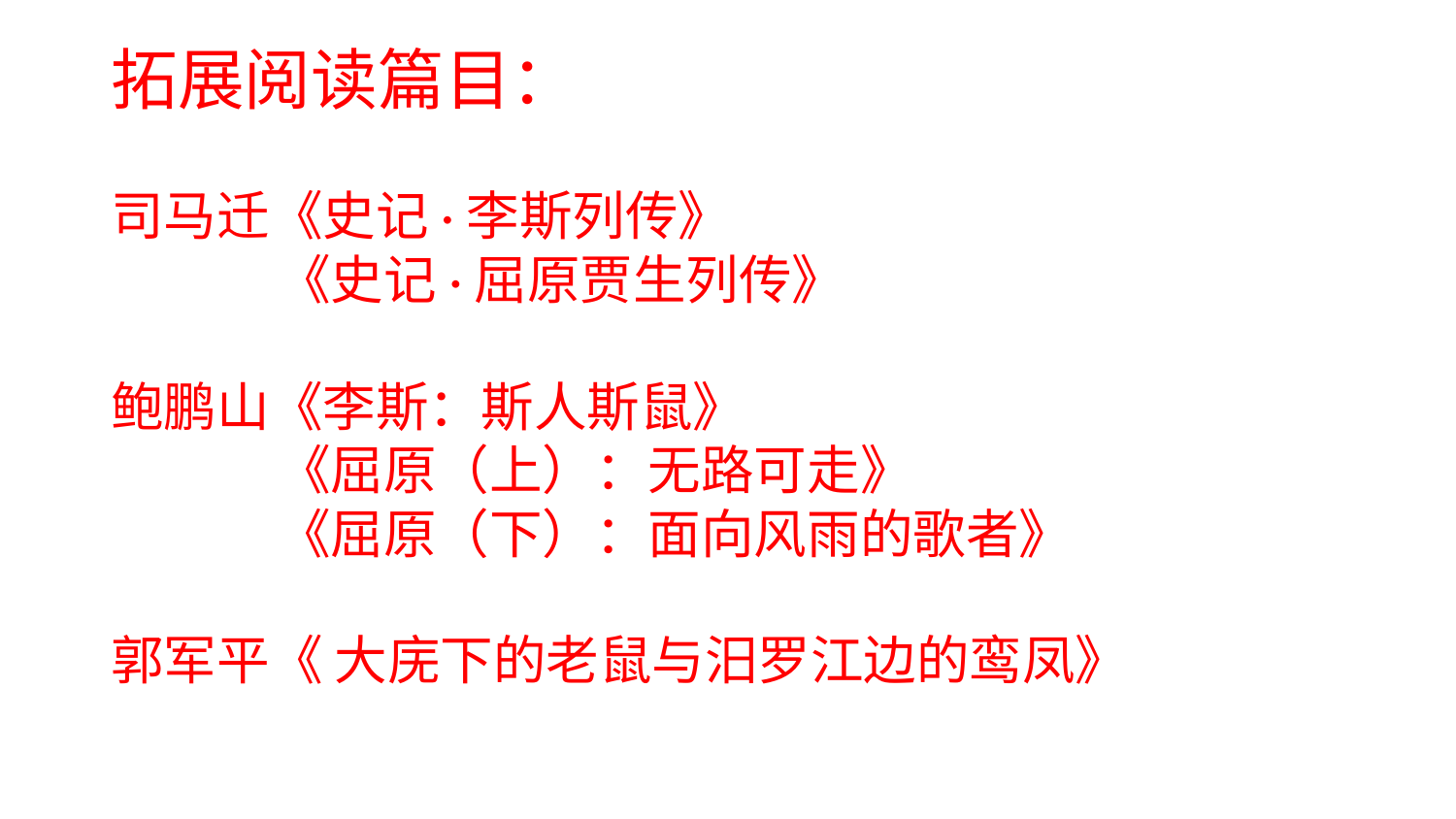

# 拓展阅读篇目：
司马迁《史记·李斯列传》
             《史记·屈原贾生列传》

鲍鹏山《李斯：斯人斯鼠》
             《屈原（上）：无路可走》
             《屈原（下）：面向风雨的歌者》

郭军平《 大庑下的老鼠与汨罗江边的鸾凤》